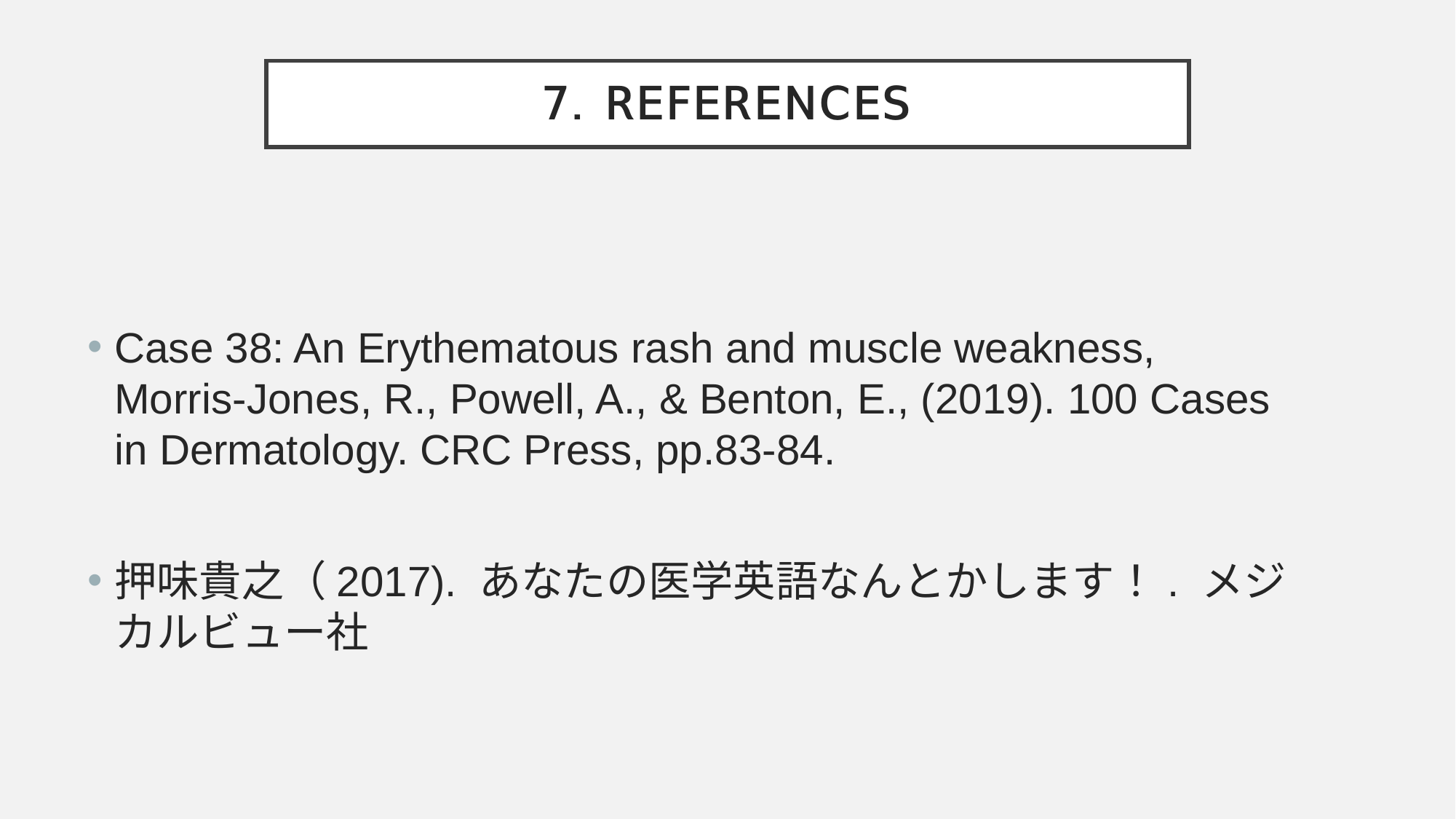

# 7. References
Case 38: An Erythematous rash and muscle weakness, Morris-Jones, R., Powell, A., & Benton, E., (2019). 100 Cases in Dermatology. CRC Press, pp.83-84.

押味貴之（2017). あなたの医学英語なんとかします！. メジカルビュー社